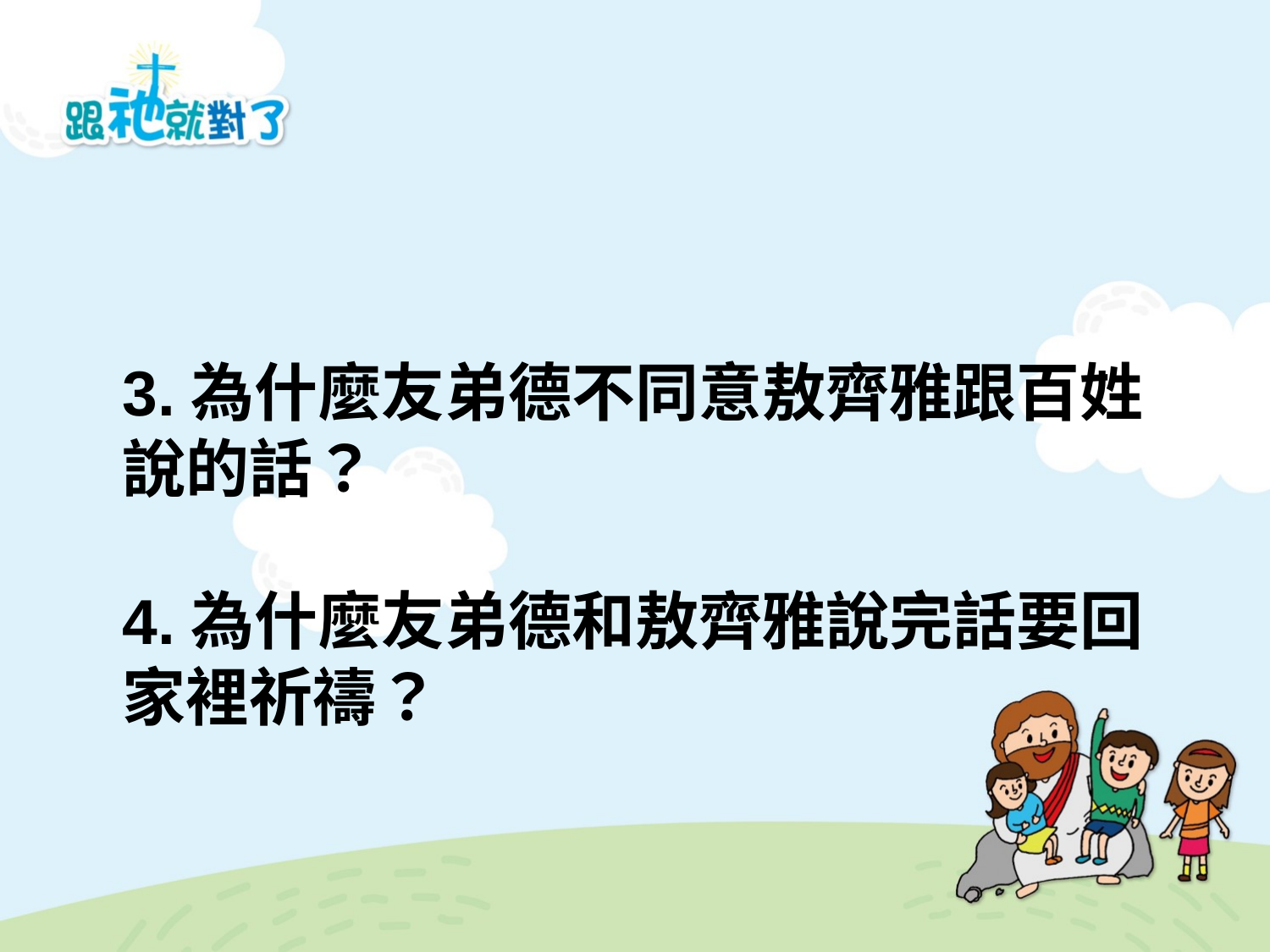

3.為什麼友弟德不同意敖齊雅跟百姓說的話？

4.為什麼友弟德和敖齊雅說完話要回家裡祈禱？